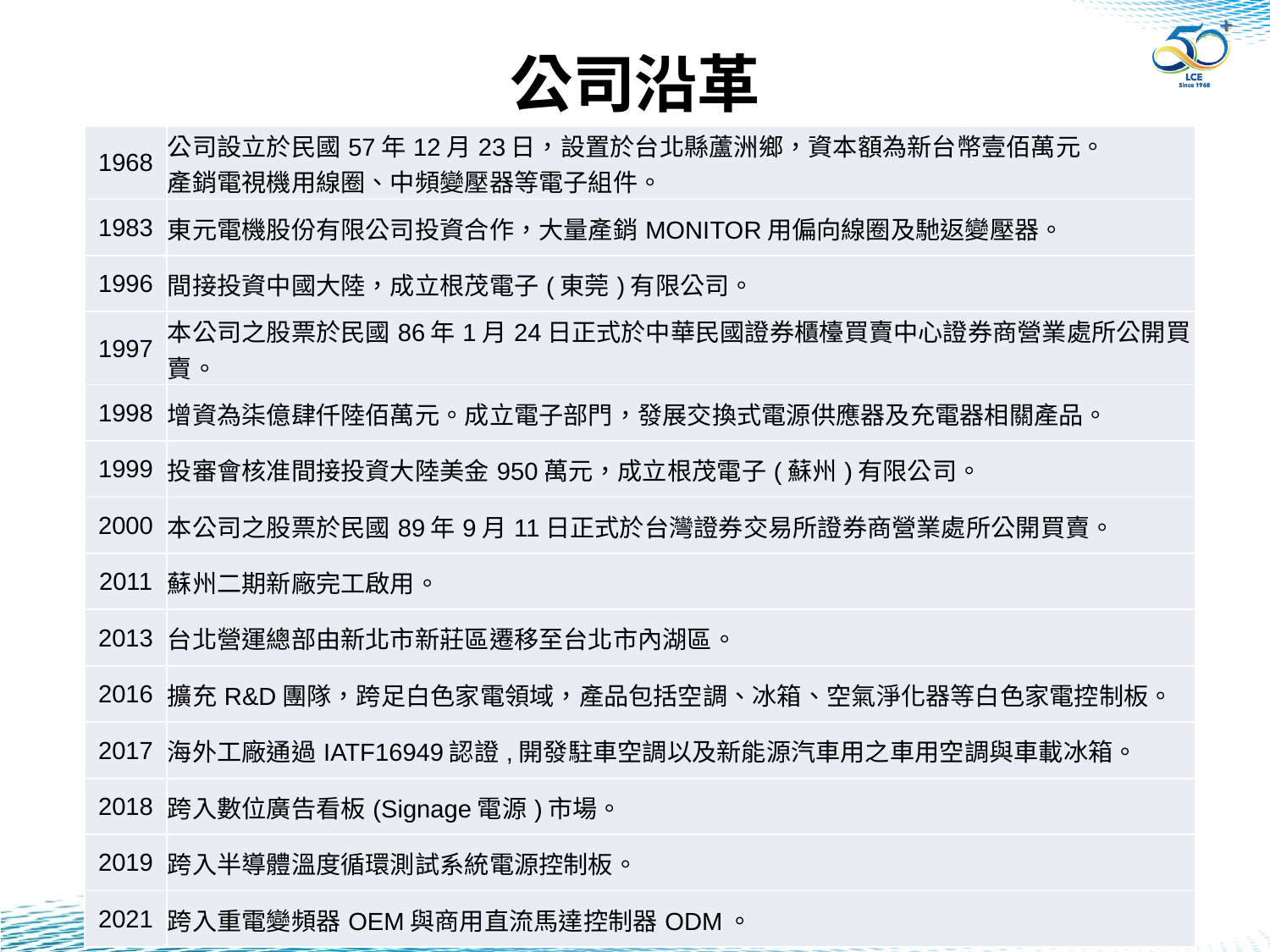

# 公司沿革
| 1968 | 公司設立於民國57年12月23日，設置於台北縣蘆洲鄉，資本額為新台幣壹佰萬元。 產銷電視機用線圈、中頻變壓器等電子組件。 |
| --- | --- |
| 1983 | 東元電機股份有限公司投資合作，大量產銷MONITOR用偏向線圈及馳返變壓器。 |
| 1996 | 間接投資中國大陸，成立根茂電子(東莞)有限公司。 |
| 1997 | 本公司之股票於民國86年1月24日正式於中華民國證券櫃檯買賣中心證券商營業處所公開買賣。 |
| 1998 | 增資為柒億肆仟陸佰萬元。成立電子部門，發展交換式電源供應器及充電器相關產品。 |
| 1999 | 投審會核准間接投資大陸美金950萬元，成立根茂電子(蘇州)有限公司。 |
| 2000 | 本公司之股票於民國89年9月11日正式於台灣證券交易所證券商營業處所公開買賣。 |
| 2011 | 蘇州二期新廠完工啟用。 |
| 2013 | 台北營運總部由新北市新莊區遷移至台北市內湖區。 |
| 2016 | 擴充R&D團隊，跨足白色家電領域，產品包括空調、冰箱、空氣淨化器等白色家電控制板。 |
| 2017 | 海外工廠通過IATF16949認證,開發駐車空調以及新能源汽車用之車用空調與車載冰箱。 |
| 2018 | 跨入數位廣告看板(Signage電源)市場。 |
| 2019 | 跨入半導體溫度循環測試系統電源控制板。 |
| 2021 | 跨入重電變頻器OEM與商用直流馬達控制器ODM。 |